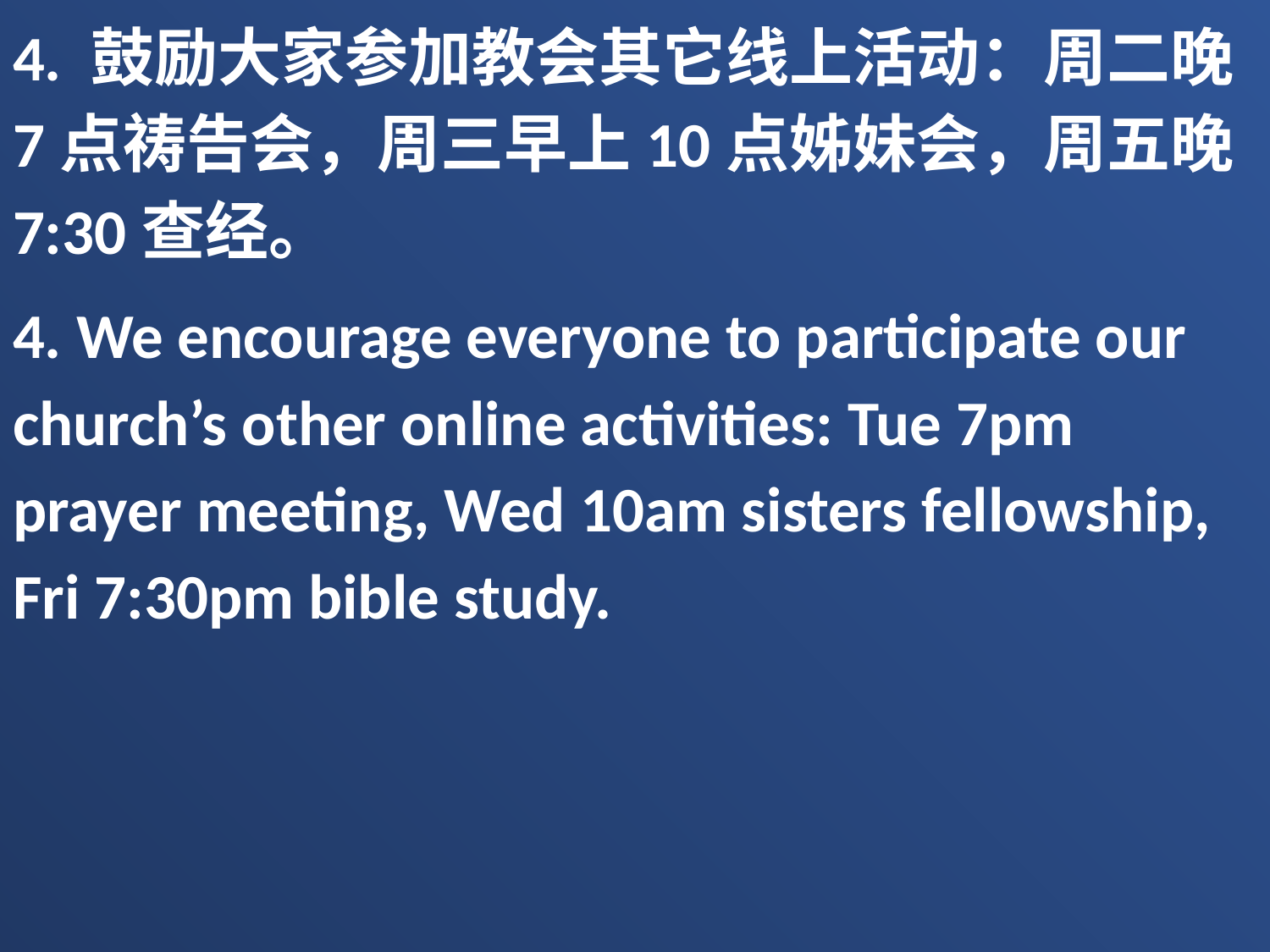

4. 鼓励大家参加教会其它线上活动：周二晚7点祷告会，周三早上10点姊妹会，周五晚7:30查经。
4. We encourage everyone to participate our church’s other online activities: Tue 7pm prayer meeting, Wed 10am sisters fellowship, Fri 7:30pm bible study.